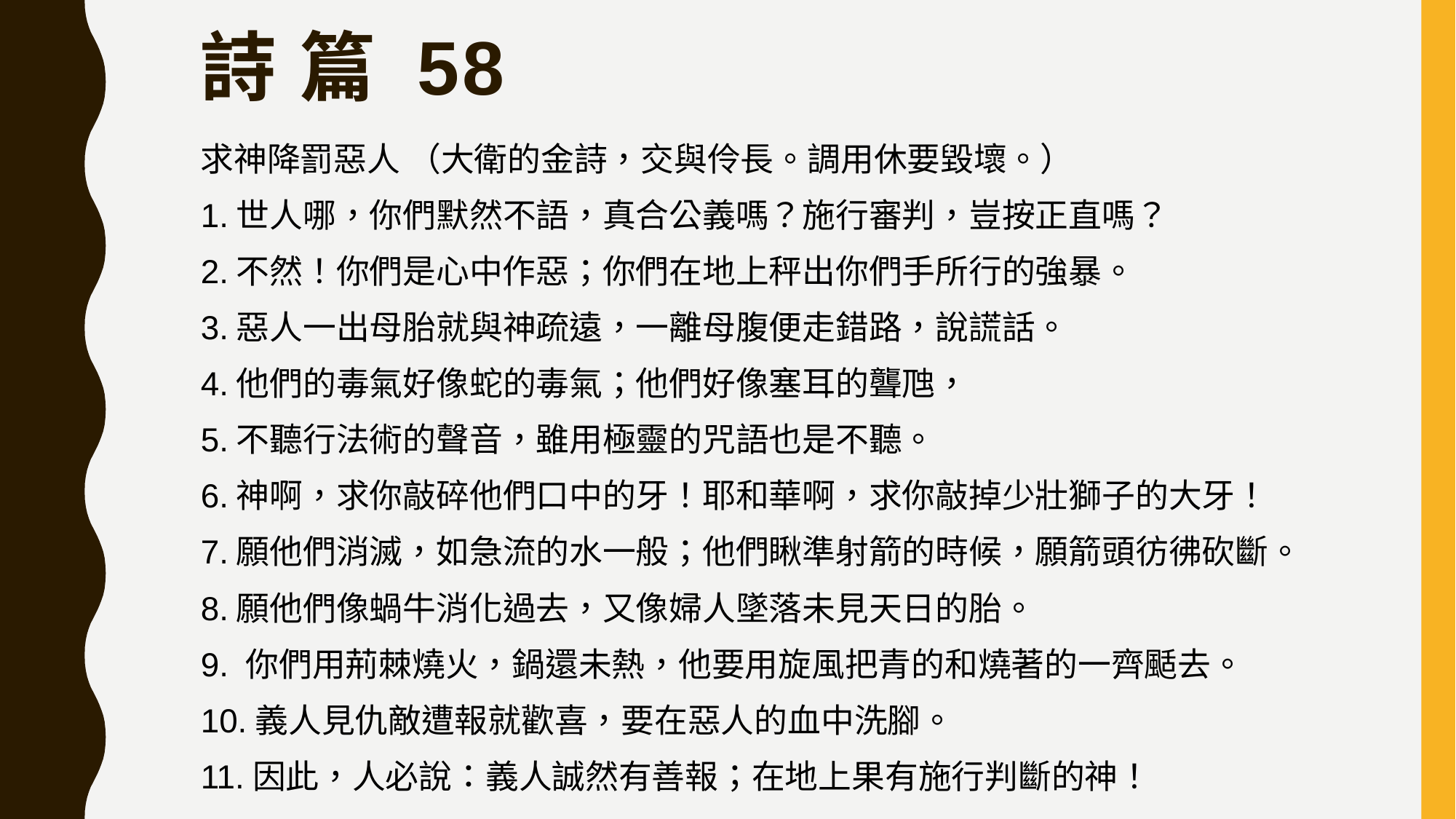

# 詩 篇 58
求神降罰惡人 （大衛的金詩，交與伶長。調用休要毀壞。）
1.世人哪，你們默然不語，真合公義嗎？施行審判，豈按正直嗎？
2.不然！你們是心中作惡；你們在地上秤出你們手所行的強暴。
3.惡人一出母胎就與神疏遠，一離母腹便走錯路，說謊話。
4.他們的毒氣好像蛇的毒氣；他們好像塞耳的聾虺，
5.不聽行法術的聲音，雖用極靈的咒語也是不聽。
6.神啊，求你敲碎他們口中的牙！耶和華啊，求你敲掉少壯獅子的大牙！
7.願他們消滅，如急流的水一般；他們瞅準射箭的時候，願箭頭彷彿砍斷。
8.願他們像蝸牛消化過去，又像婦人墜落未見天日的胎。
9. 你們用荊棘燒火，鍋還未熱，他要用旋風把青的和燒著的一齊颳去。
10.義人見仇敵遭報就歡喜，要在惡人的血中洗腳。
11.因此，人必說：義人誠然有善報；在地上果有施行判斷的神！